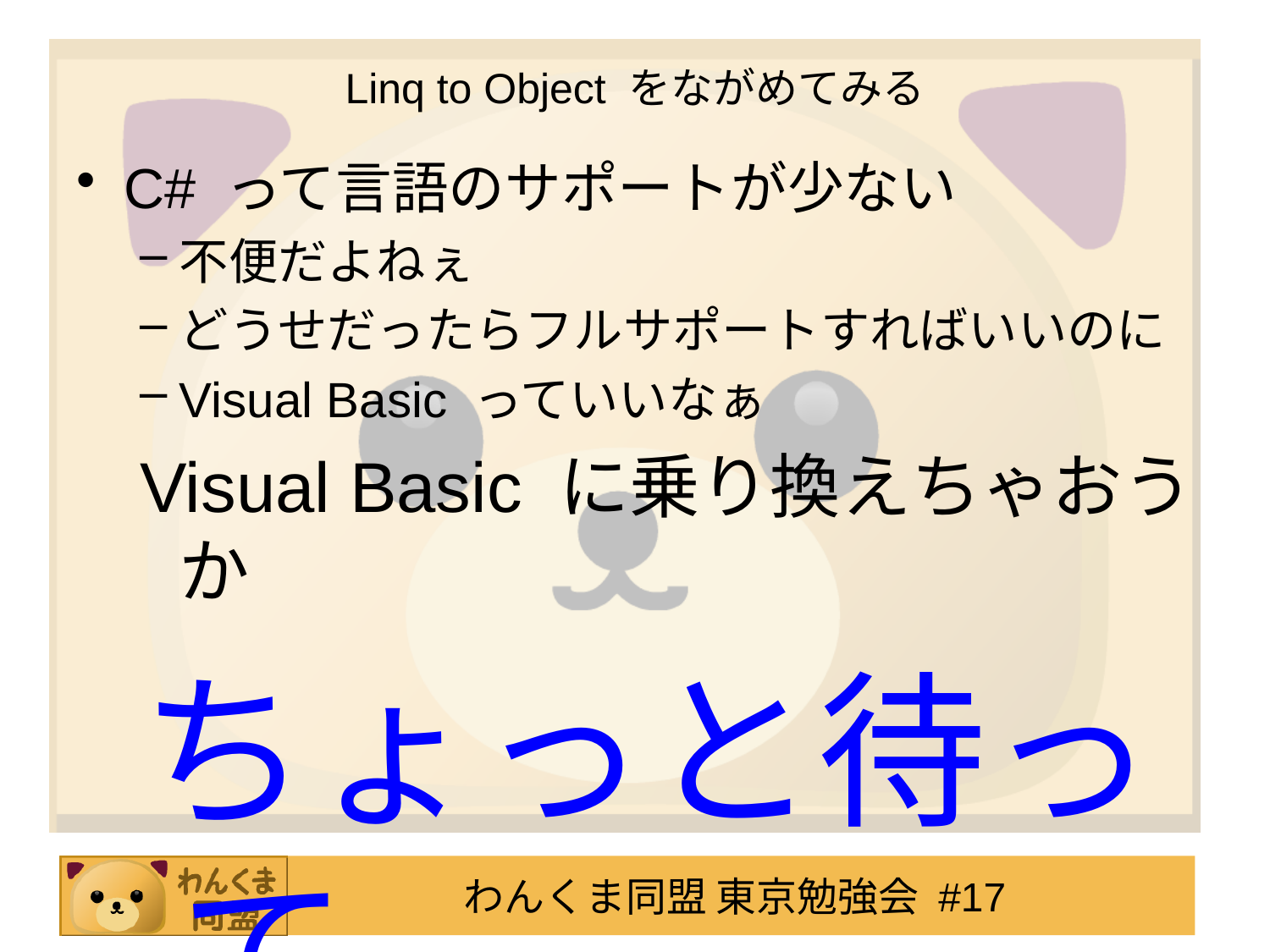

# Linq to Object をながめてみる
C# って言語のサポートが少ない
不便だよねぇ
どうせだったらフルサポートすればいいのに
Visual Basic っていいなぁ
Visual Basic に乗り換えちゃおうか
ちょっと待って